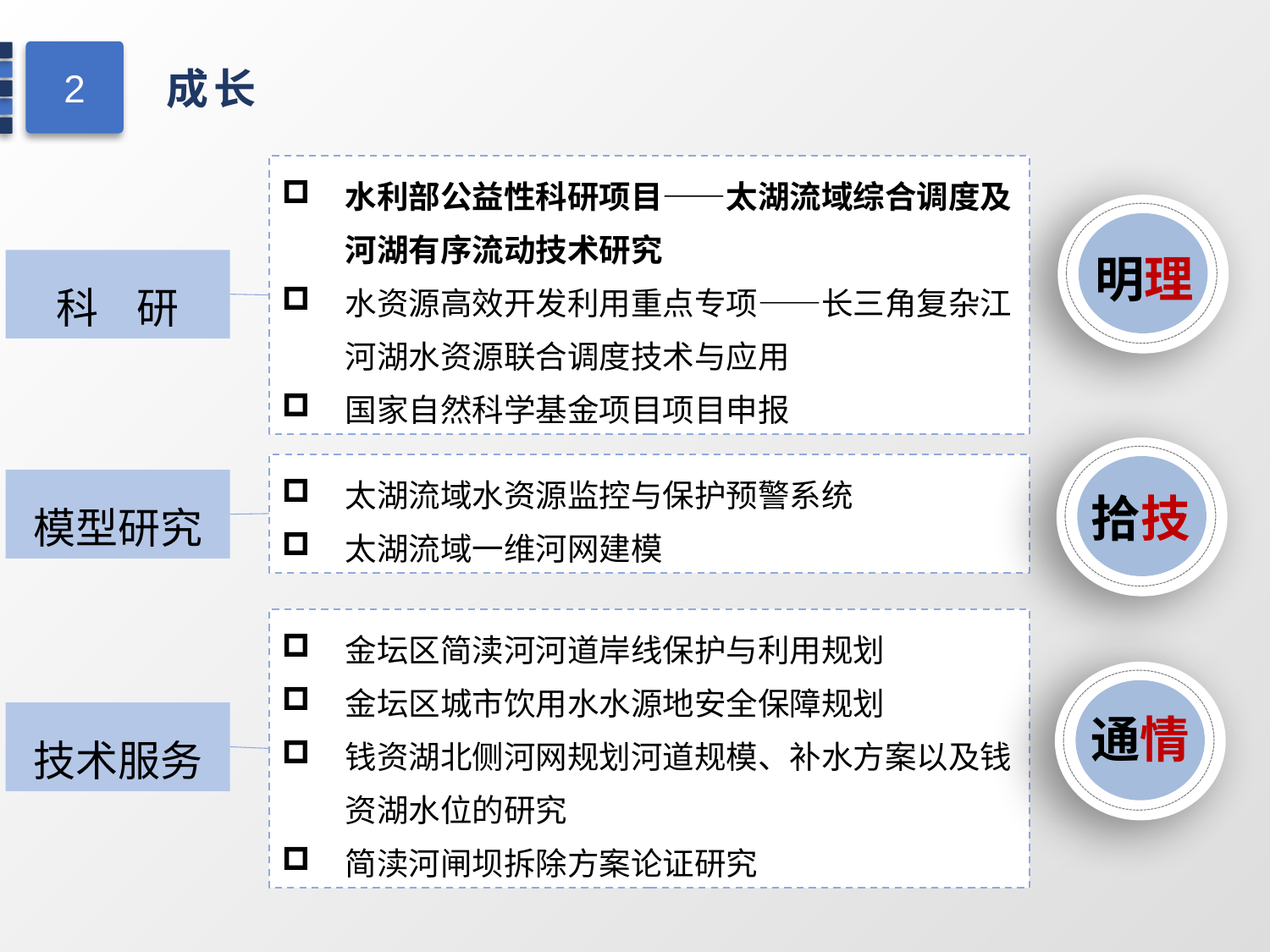

2

成长
水利部公益性科研项目——太湖流域综合调度及河湖有序流动技术研究
水资源高效开发利用重点专项——长三角复杂江河湖水资源联合调度技术与应用
国家自然科学基金项目项目申报

明理
科    研

太湖流域水资源监控与保护预警系统
太湖流域一维河网建模
模型研究
拾技
金坛区简渎河河道岸线保护与利用规划
金坛区城市饮用水水源地安全保障规划
钱资湖北侧河网规划河道规模、补水方案以及钱资湖水位的研究
简渎河闸坝拆除方案论证研究

技术服务
通情